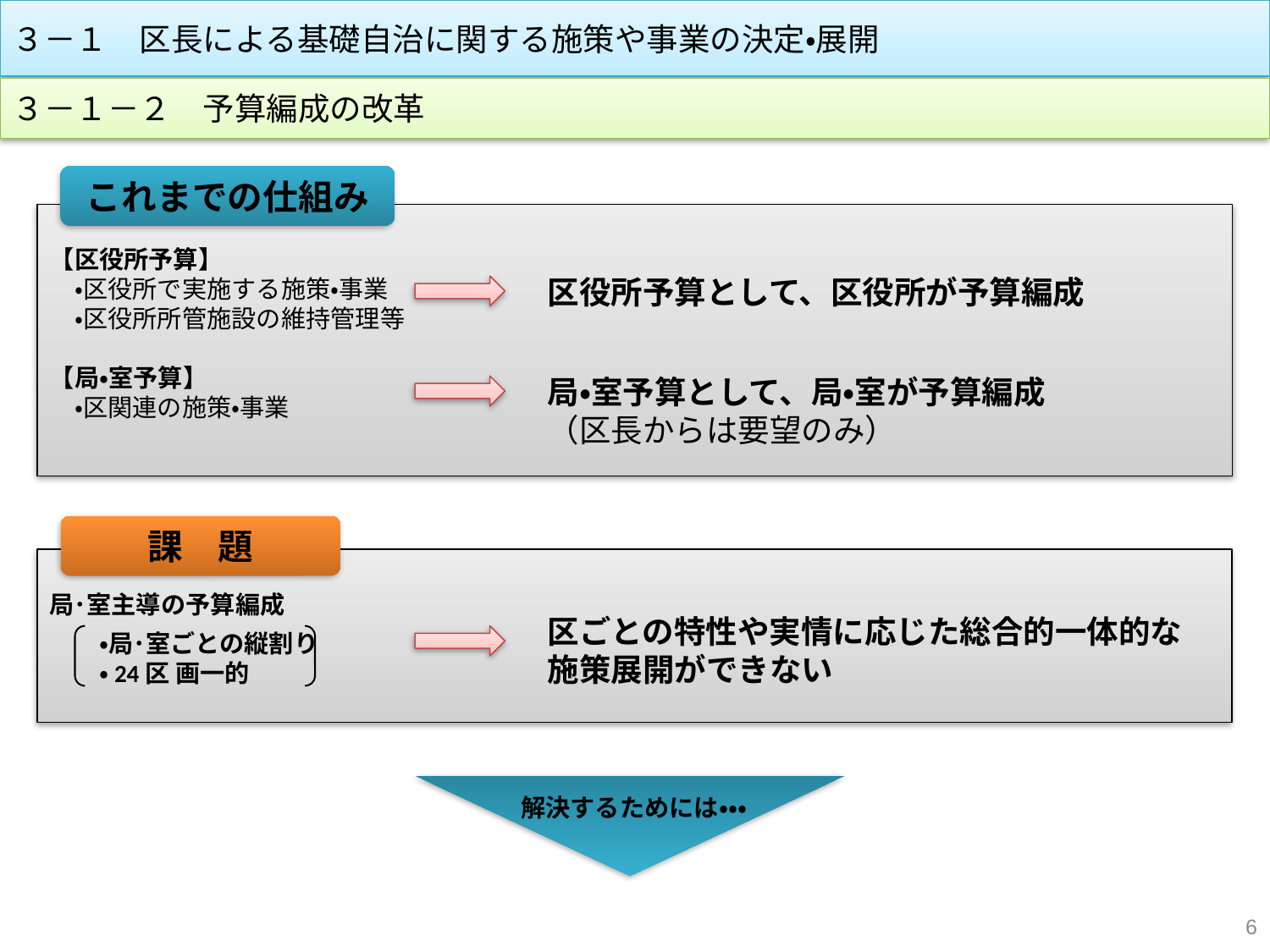

３－１　区長による基礎自治に関する施策や事業の決定・展開
３－１－２　予算編成の改革
これまでの仕組み

【区役所予算】
　・区役所で実施する施策・事業
　・区役所所管施設の維持管理等

【局・室予算】
　・区関連の施策・事業
区役所予算として、区役所が予算編成

局・室予算として、局・室が予算編成
（区長からは要望のみ）

課　題

局･室主導の予算編成

　　・局･室ごとの縦割り
　　・24区 画一的
区ごとの特性や実情に応じた総合的一体的な施策展開ができない

解決するためには・・・
6